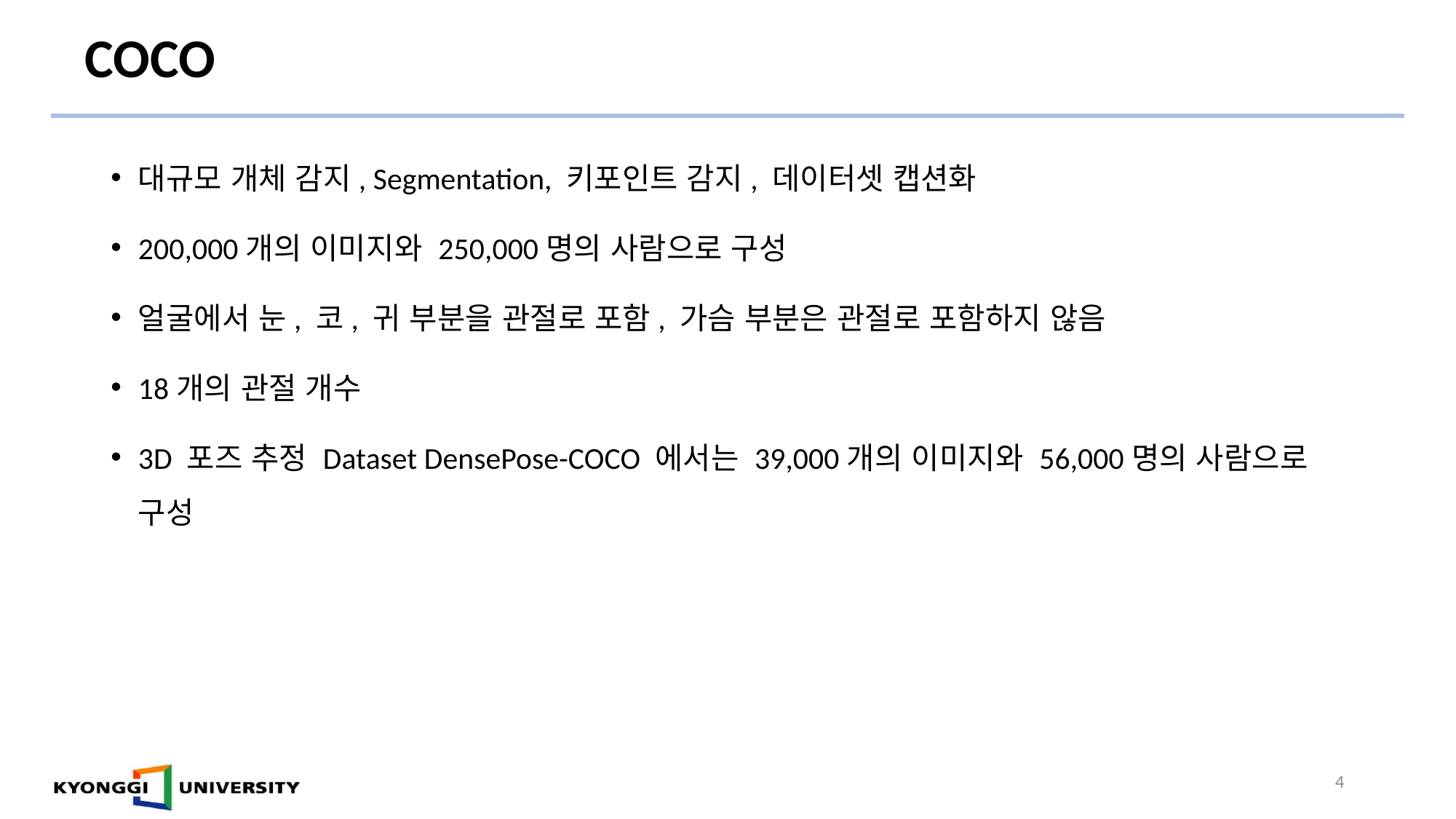

# COCO
대규모 개체 감지, Segmentation, 키포인트 감지, 데이터셋 캡션화
200,000개의 이미지와 250,000명의 사람으로 구성
얼굴에서 눈, 코, 귀 부분을 관절로 포함, 가슴 부분은 관절로 포함하지 않음
18개의 관절 개수
3D 포즈 추정 Dataset DensePose-COCO 에서는 39,000개의 이미지와 56,000명의 사람으로 구성
4